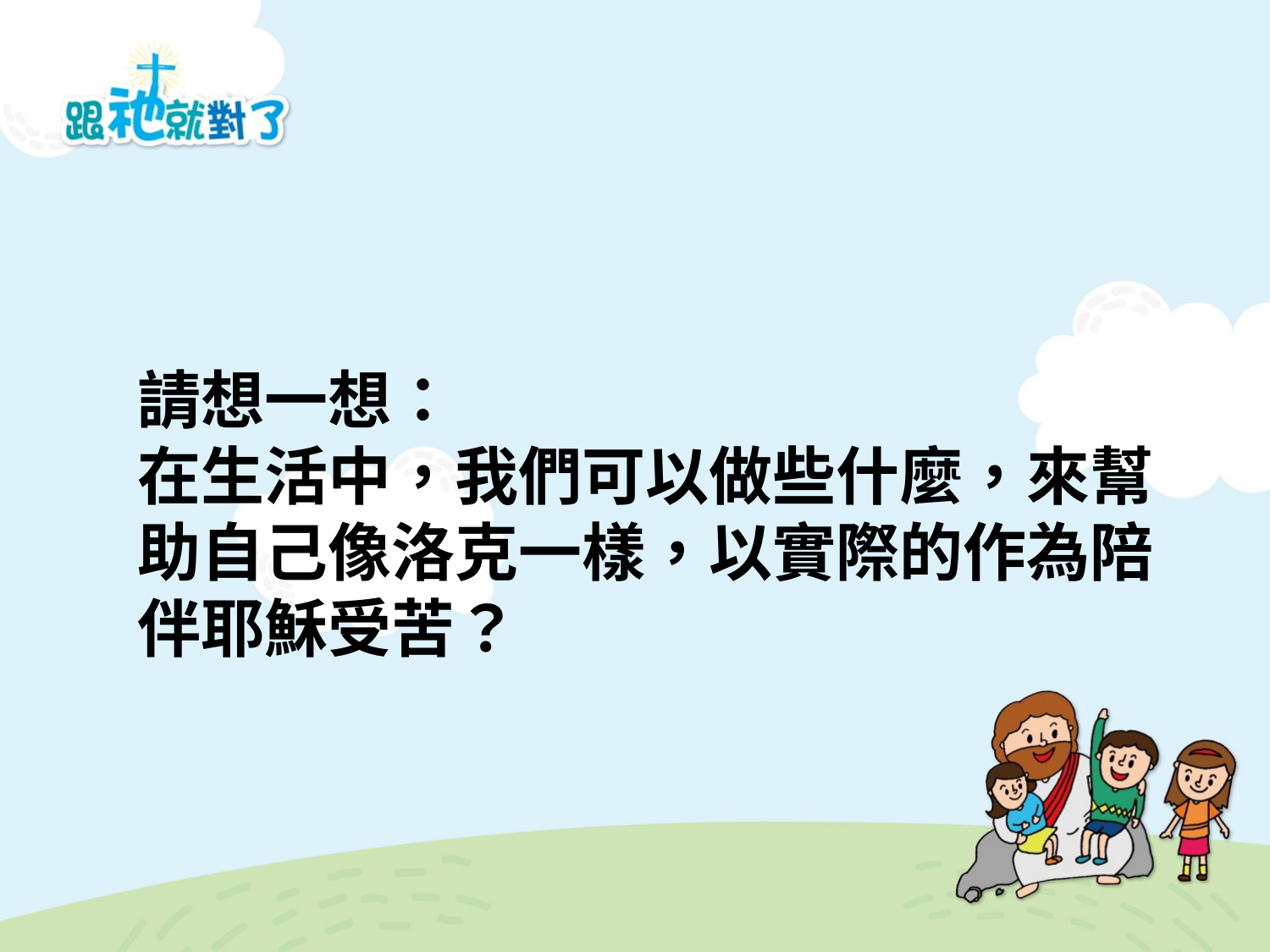

請想一想：
在生活中，我們可以做些什麼，來幫助自己像洛克一樣，以實際的作為陪伴耶穌受苦？